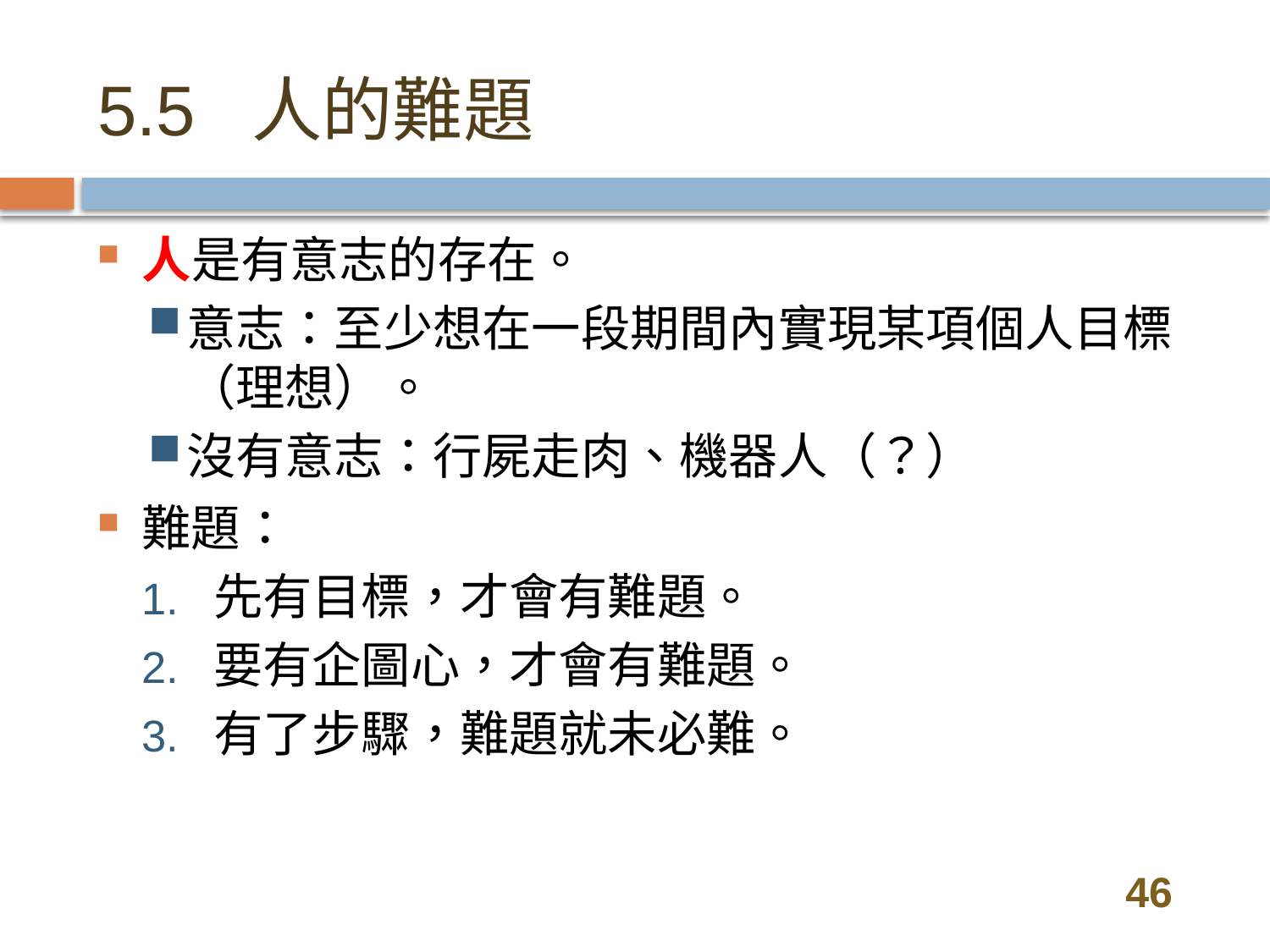

# 5.5  人的難題
人是有意志的存在。
意志：至少想在一段期間內實現某項個人目標（理想）。
沒有意志：行屍走肉、機器人（？）
難題：
先有目標，才會有難題。
要有企圖心，才會有難題。
有了步驟，難題就未必難。
46